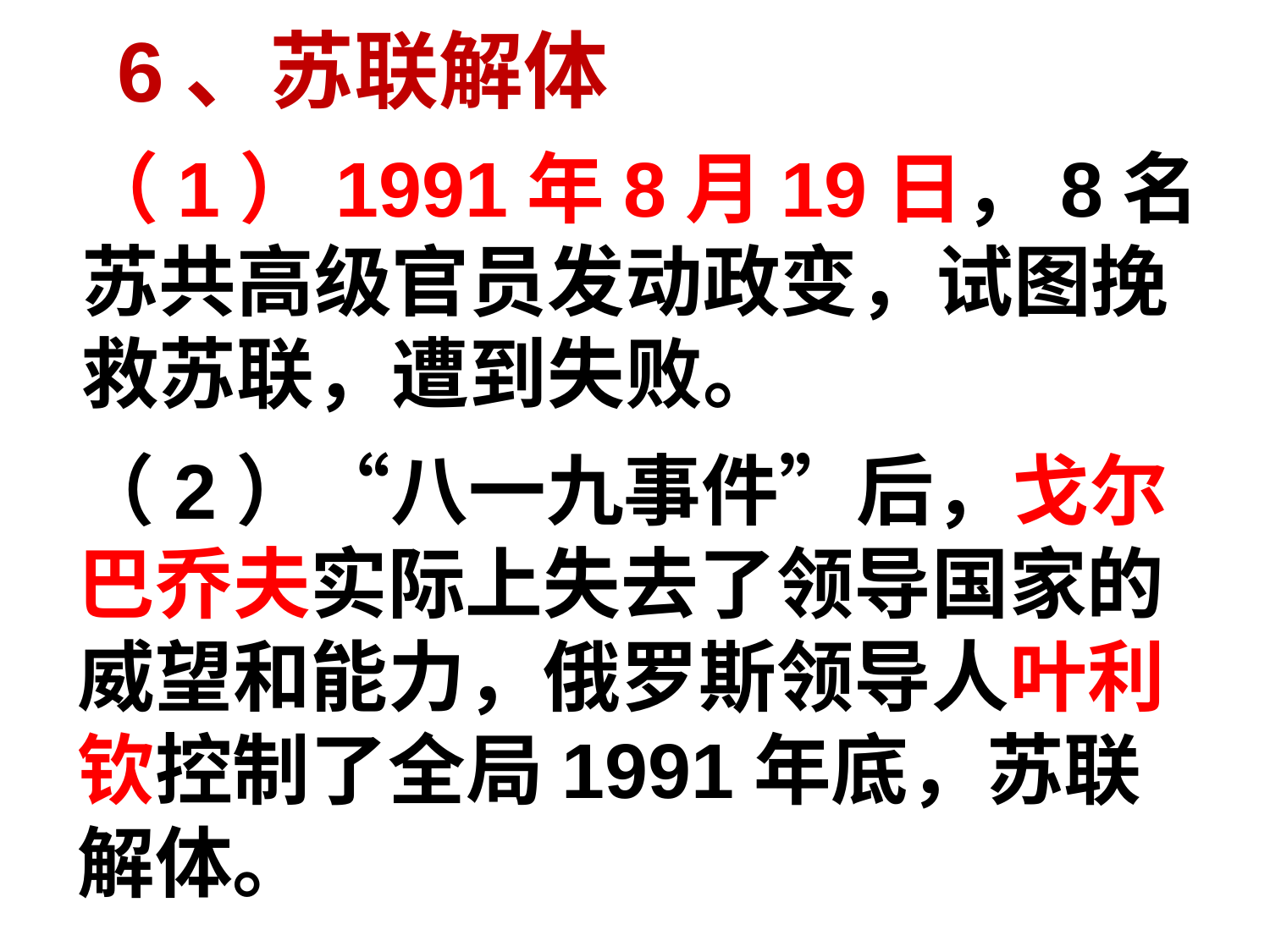

6、苏联解体
（1）1991年8月19日，8名苏共高级官员发动政变，试图挽救苏联，遭到失败。
（2）“八一九事件”后，戈尔巴乔夫实际上失去了领导国家的威望和能力，俄罗斯领导人叶利钦控制了全局1991年底，苏联解体。